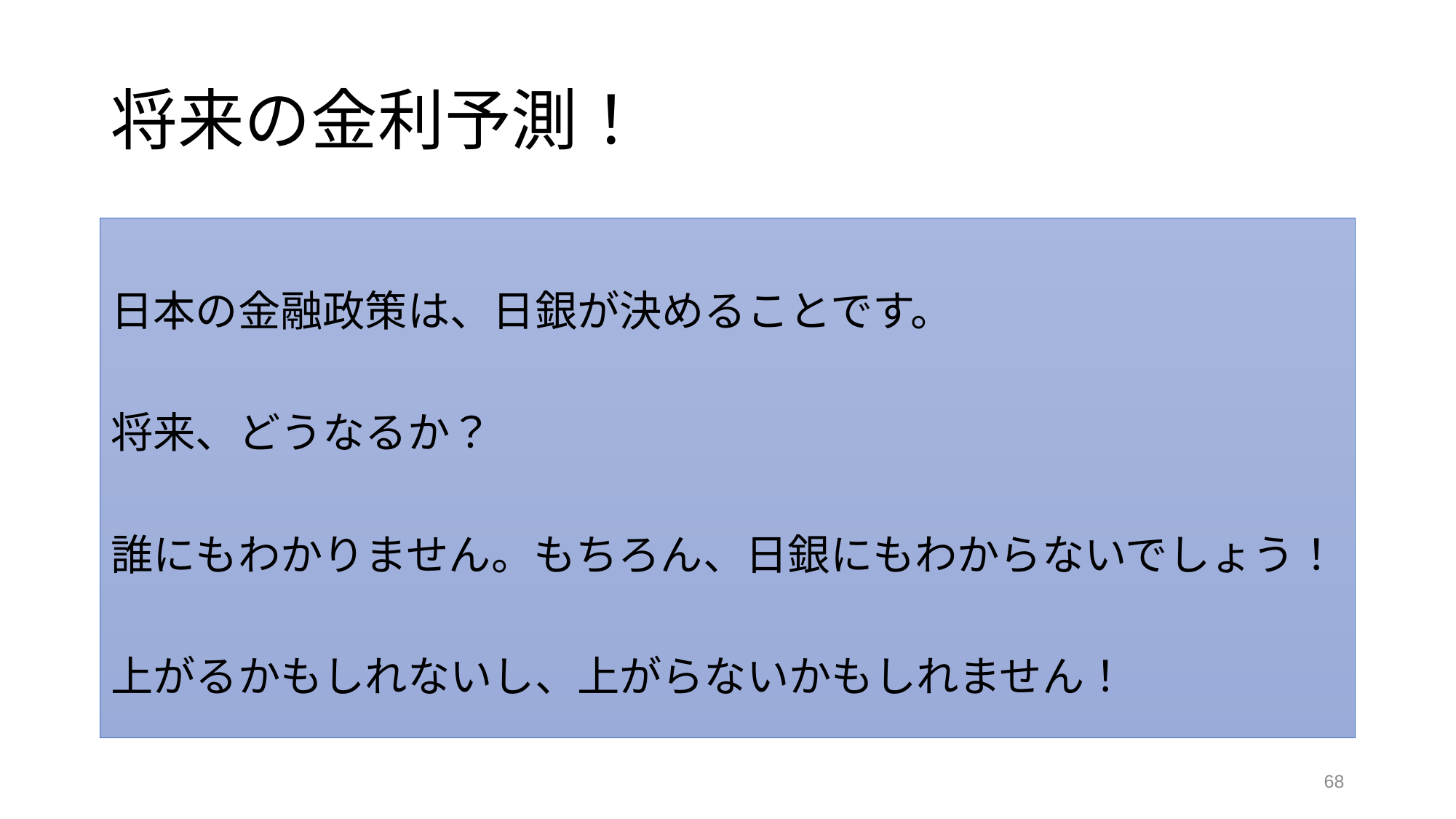

# 将来の金利予測！

日本の金融政策は、日銀が決めることです。

将来、どうなるか？

誰にもわかりません。もちろん、日銀にもわからないでしょう！

上がるかもしれないし、上がらないかもしれません！
68